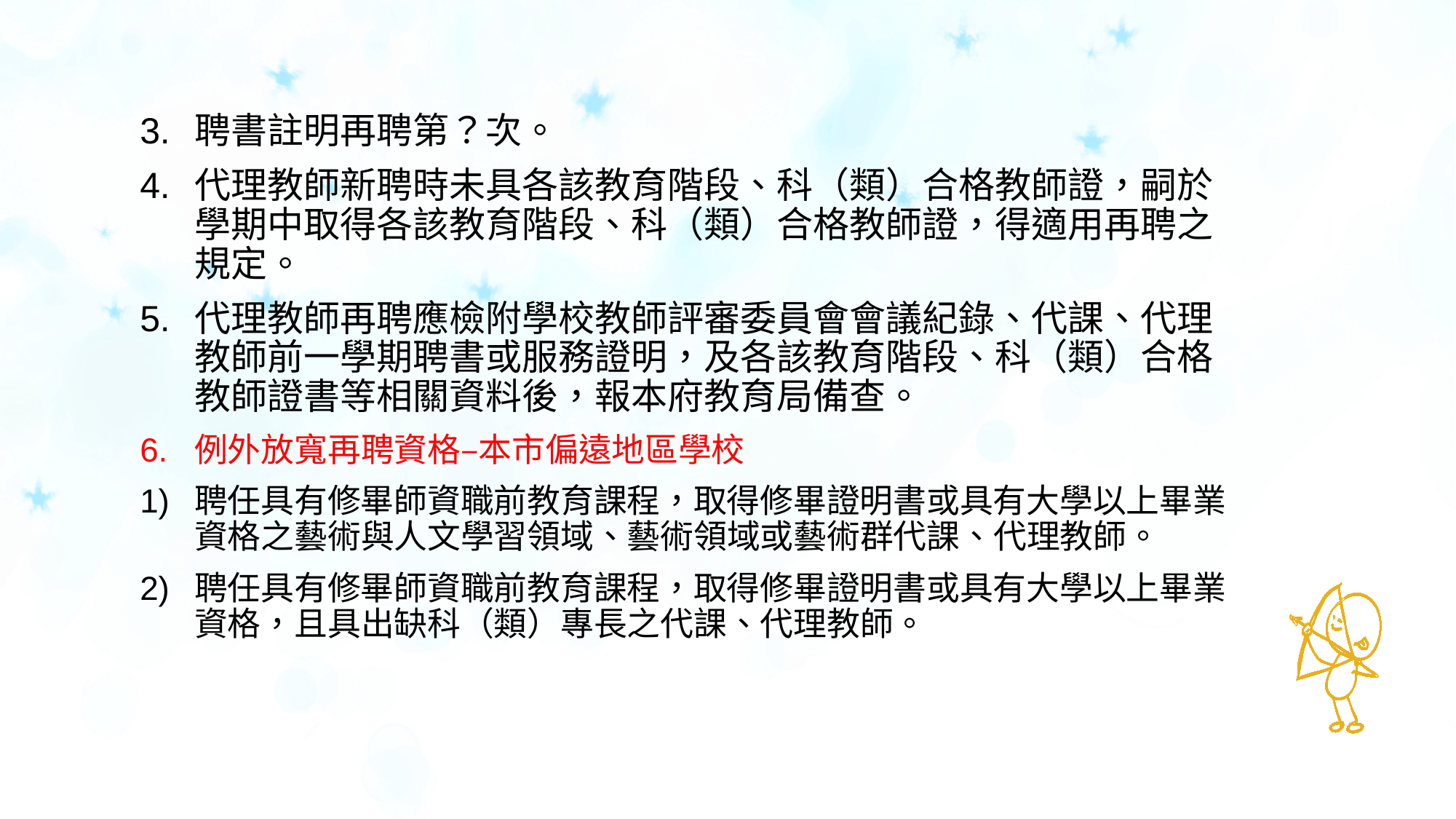

聘書註明再聘第？次。
代理教師新聘時未具各該教育階段、科（類）合格教師證，嗣於學期中取得各該教育階段、科（類）合格教師證，得適用再聘之規定。
代理教師再聘應檢附學校教師評審委員會會議紀錄、代課、代理教師前一學期聘書或服務證明，及各該教育階段、科（類）合格教師證書等相關資料後，報本府教育局備查。
例外放寬再聘資格–本市偏遠地區學校
聘任具有修畢師資職前教育課程，取得修畢證明書或具有大學以上畢業資格之藝術與人文學習領域、藝術領域或藝術群代課、代理教師。
聘任具有修畢師資職前教育課程，取得修畢證明書或具有大學以上畢業資格，且具出缺科（類）專長之代課、代理教師。